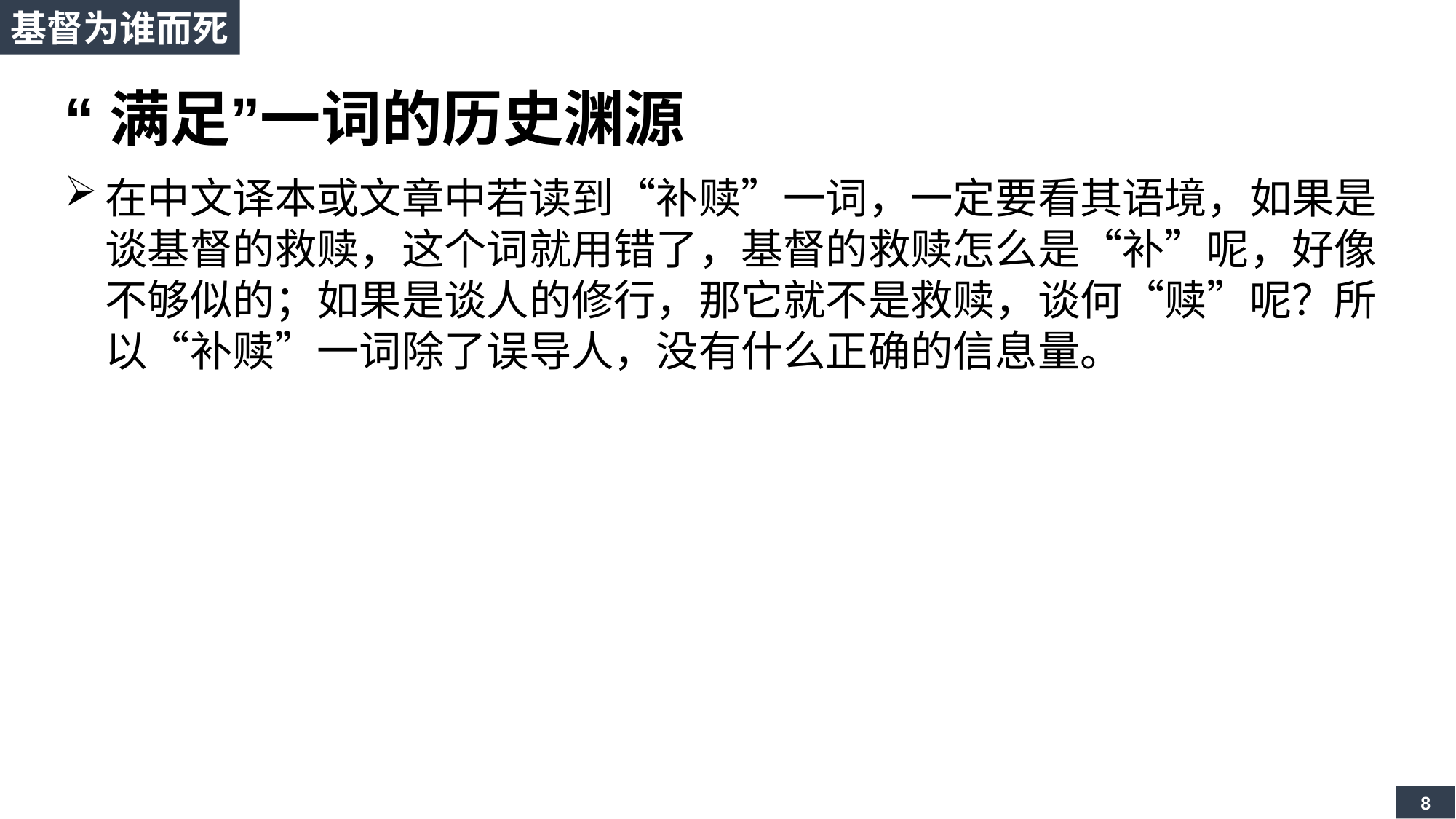

基督为谁而死
“满足”一词的历史渊源
在中文译本或文章中若读到“补赎”一词，一定要看其语境，如果是谈基督的救赎，这个词就用错了，基督的救赎怎么是“补”呢，好像不够似的；如果是谈人的修行，那它就不是救赎，谈何“赎”呢？所以“补赎”一词除了误导人，没有什么正确的信息量。
8